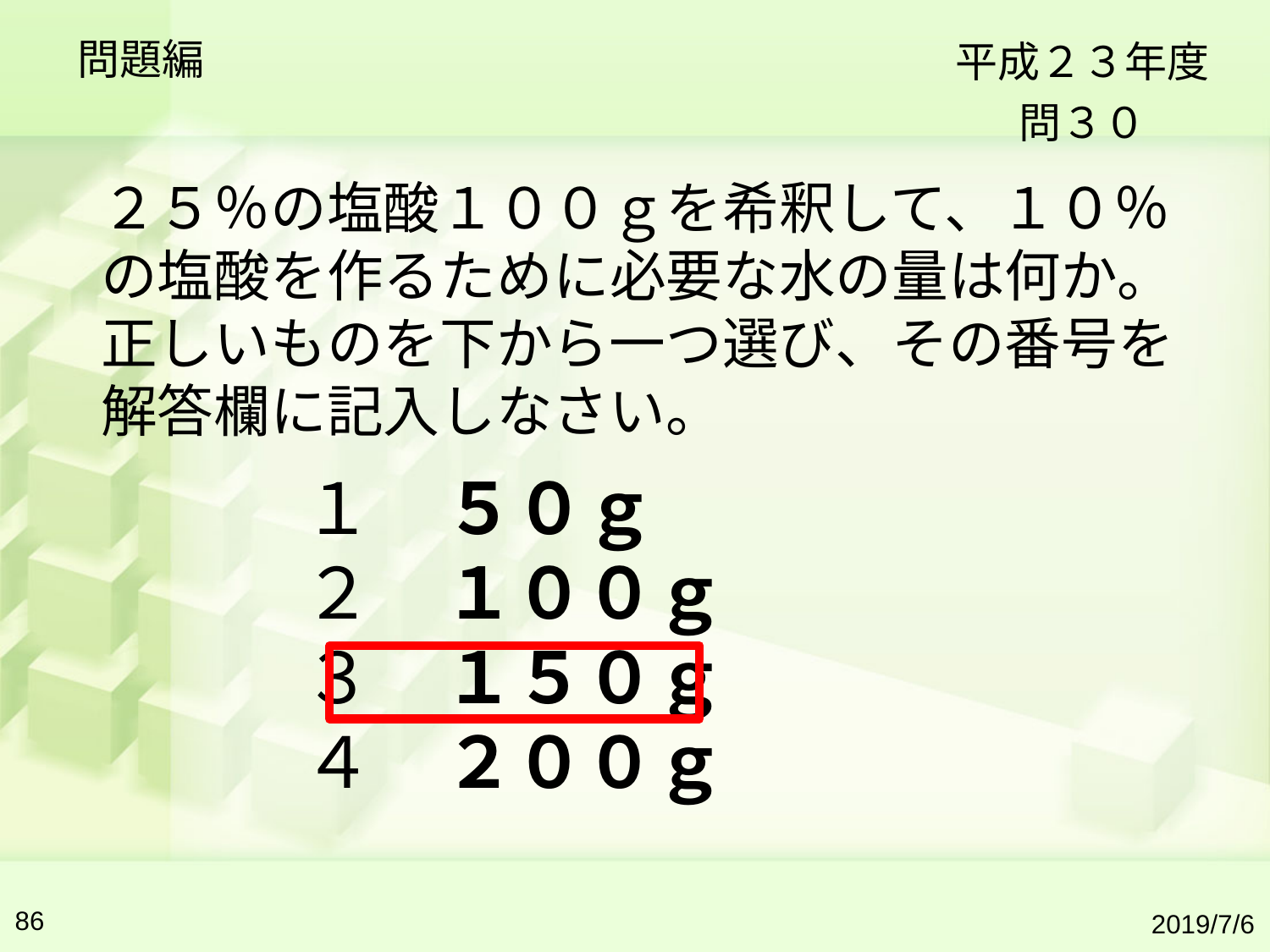

問題編
平成２３年度
問３０
２５％の塩酸１００ｇを希釈して、１０％の塩酸を作るために必要な水の量は何か。正しいものを下から一つ選び、その番号を解答欄に記入しなさい。
１　５０ｇ
２　１００ｇ
３　１５０ｇ
４　２００ｇ

86
2019/7/6